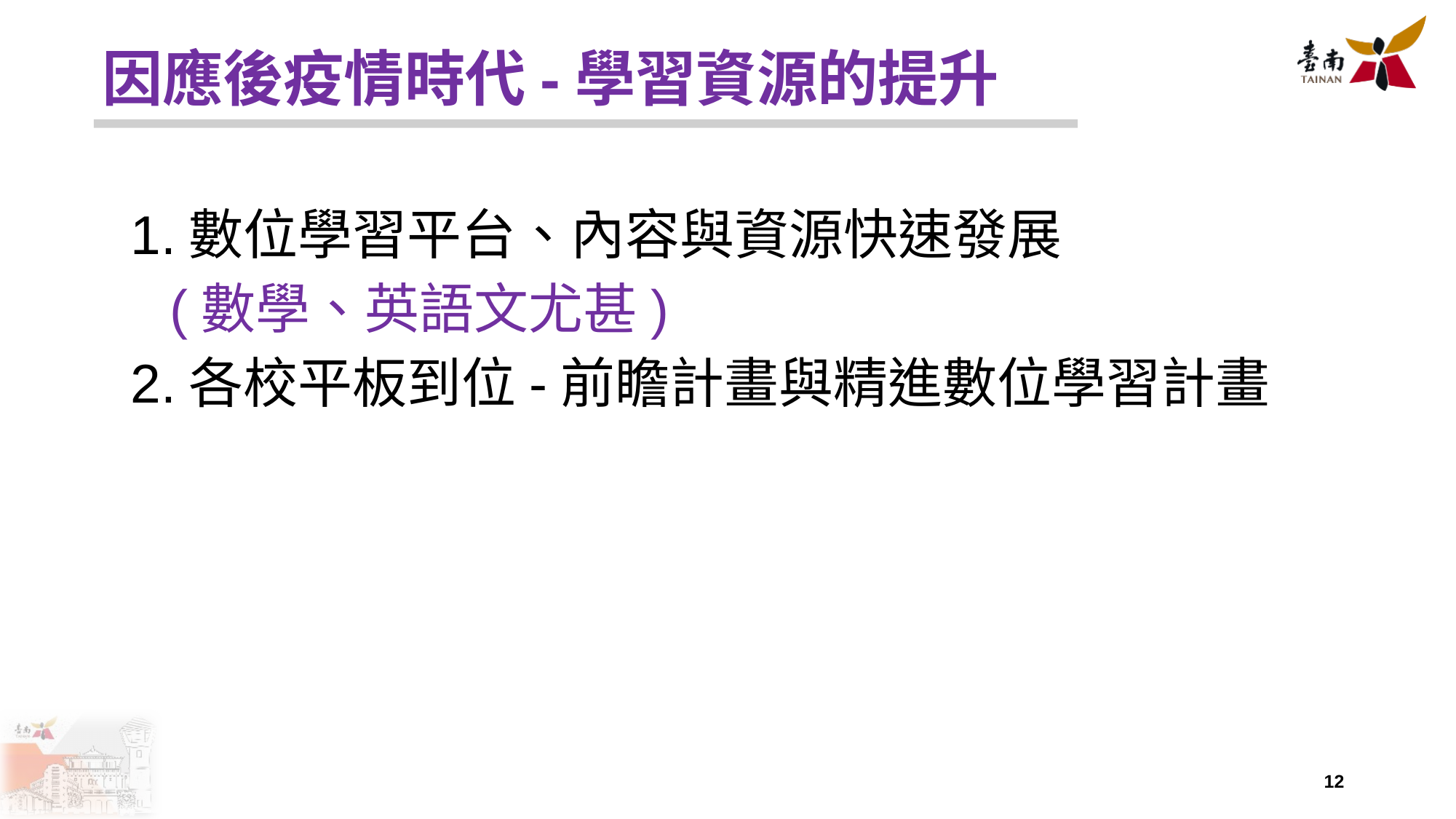

# 因應後疫情時代-學習資源的提升
1.數位學習平台、內容與資源快速發展
(數學、英語文尤甚)
2.各校平板到位-前瞻計畫與精進數位學習計畫

12